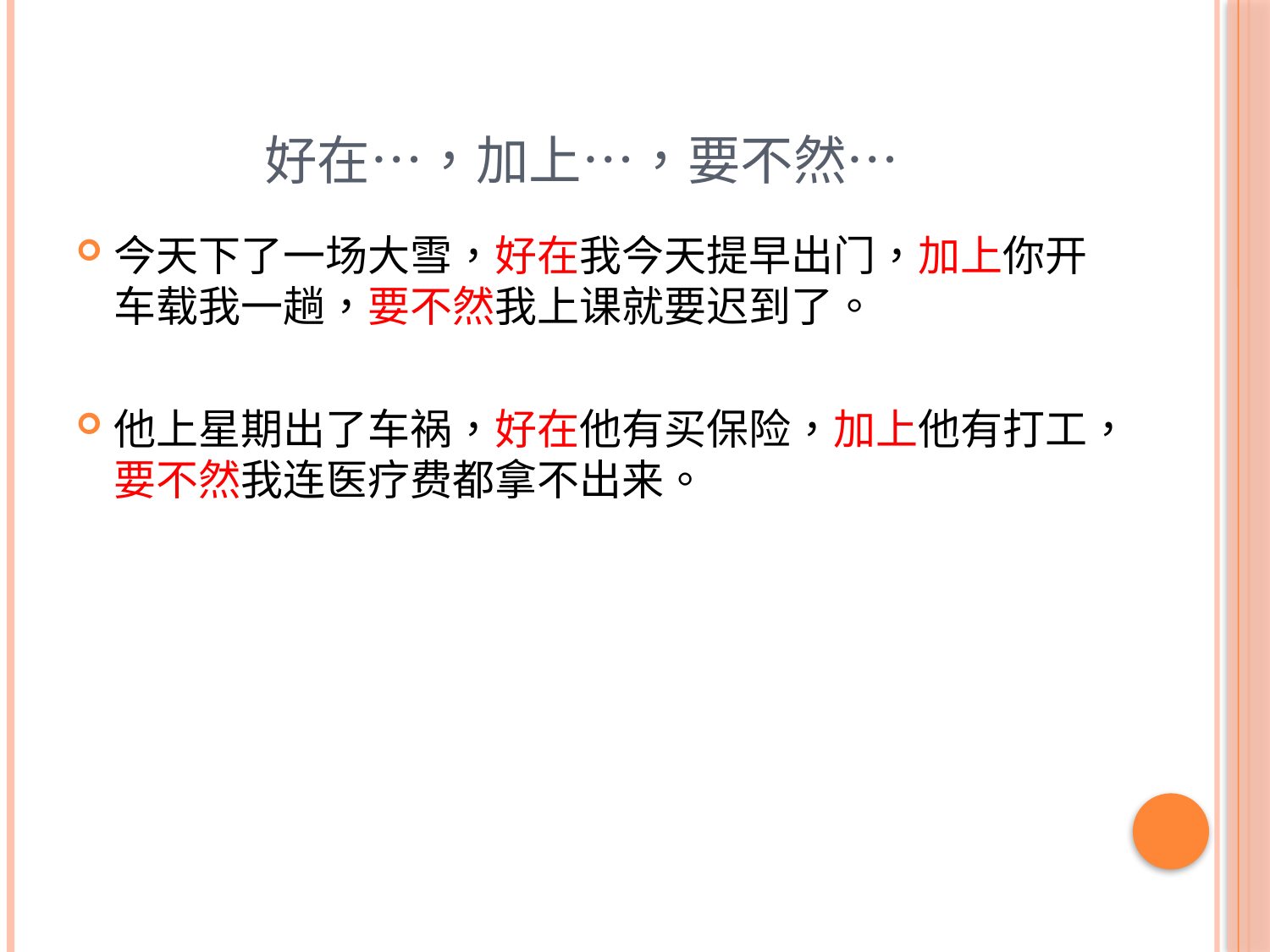

# 好在…，加上…，要不然…
今天下了一场大雪，好在我今天提早出门，加上你开车载我一趟，要不然我上课就要迟到了。

他上星期出了车祸，好在他有买保险，加上他有打工，要不然我连医疗费都拿不出来。